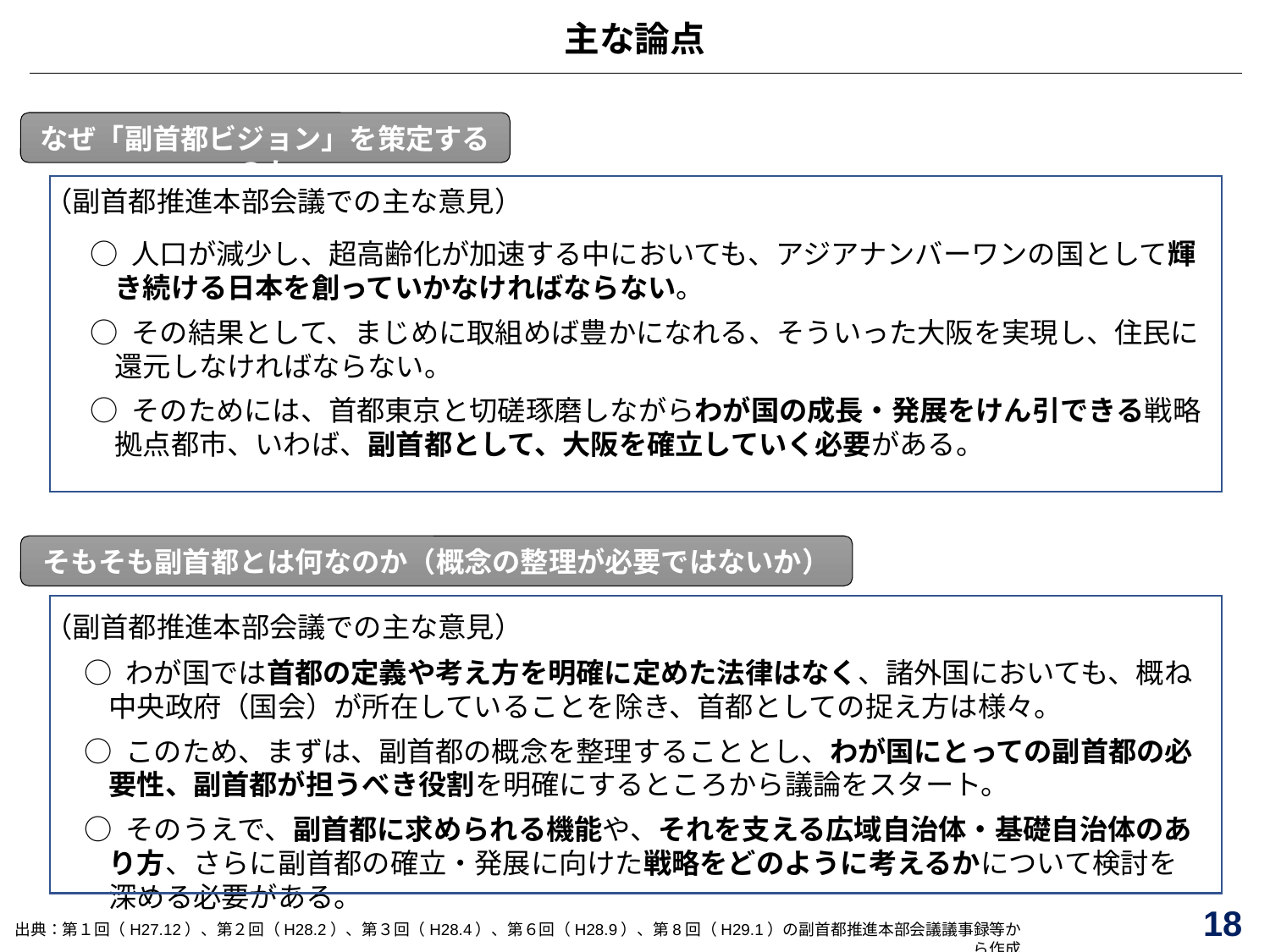

主な論点
なぜ「副首都ビジョン」を策定するのか

（副首都推進本部会議での主な意見）
○ 人口が減少し、超高齢化が加速する中においても、アジアナンバーワンの国として輝き続ける日本を創っていかなければならない。
○ その結果として、まじめに取組めば豊かになれる、そういった大阪を実現し、住民に還元しなければならない。
○ そのためには、首都東京と切磋琢磨しながらわが国の成長・発展をけん引できる戦略拠点都市、いわば、副首都として、大阪を確立していく必要がある。
そもそも副首都とは何なのか（概念の整理が必要ではないか）

（副首都推進本部会議での主な意見）
○ わが国では首都の定義や考え方を明確に定めた法律はなく、諸外国においても、概ね中央政府（国会）が所在していることを除き、首都としての捉え方は様々。
○ このため、まずは、副首都の概念を整理することとし、わが国にとっての副首都の必要性、副首都が担うべき役割を明確にするところから議論をスタート。
○ そのうえで、副首都に求められる機能や、それを支える広域自治体・基礎自治体のあり方、さらに副首都の確立・発展に向けた戦略をどのように考えるかについて検討を深める必要がある。
18
出典：第１回（H27.12）、第２回（H28.2）、第３回（H28.4）、第６回（H28.9）、第8回（H29.1）の副首都推進本部会議議事録等から作成